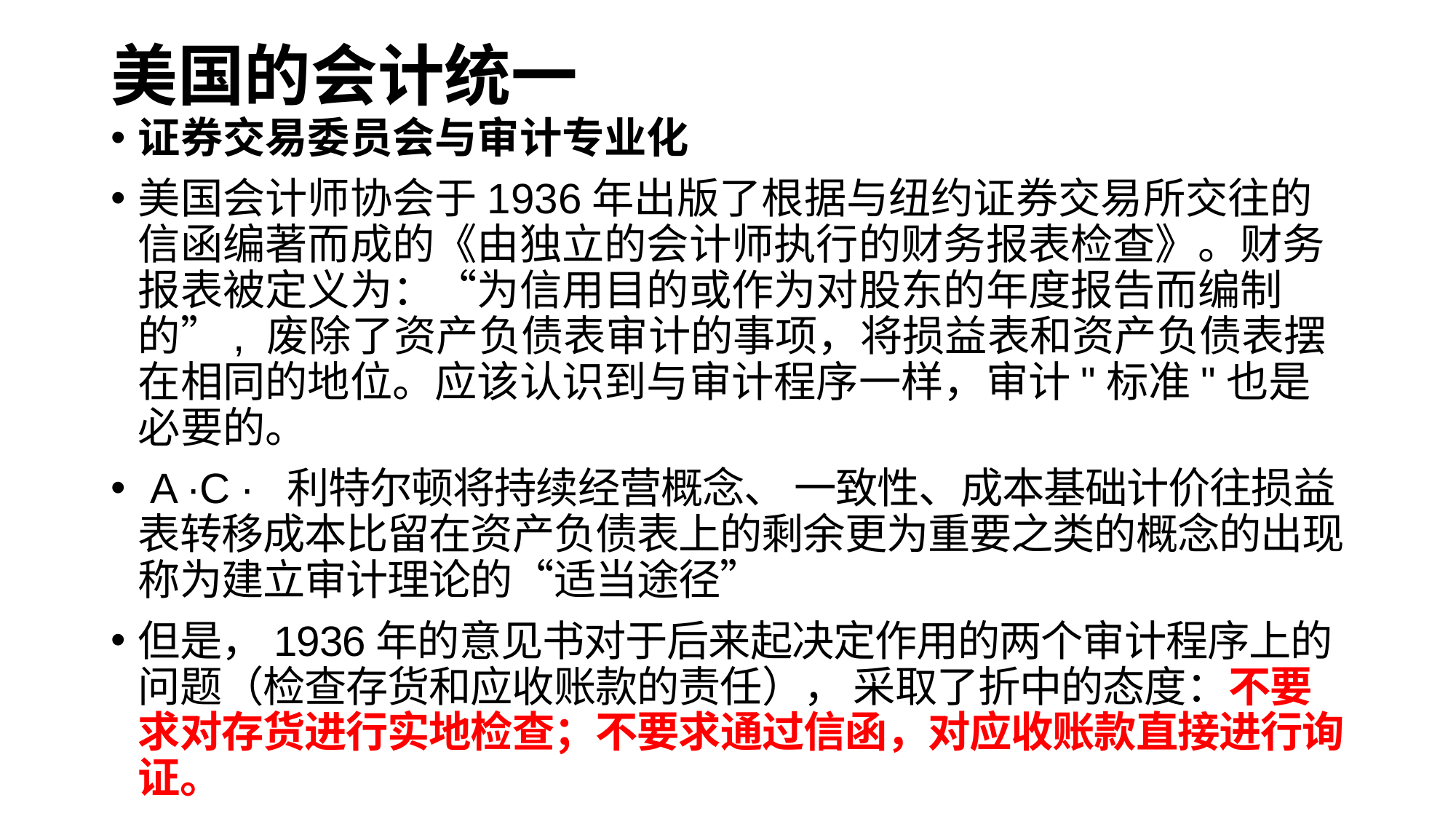

# 美国的会计统一
证券交易委员会与审计专业化
美国会计师协会于1936年出版了根据与纽约证券交易所交往的信函编著而成的《由独立的会计师执行的财务报表检查》。财务报表被定义为：“为信用目的或作为对股东的年度报告而编制的”, 废除了资产负债表审计的事项，将损益表和资产负债表摆在相同的地位。应该认识到与审计程序一样，审计"标准"也是必要的。
 A ·C ·  利特尔顿将持续经营概念、 一致性、成本基础计价往损益表转移成本比留在资产负债表上的剩余更为重要之类的概念的出现称为建立审计理论的“适当途径”
但是，1936年的意见书对于后来起决定作用的两个审计程序上的问题（检查存货和应收账款的责任）， 采取了折中的态度：不要求对存货进行实地检查；不要求通过信函，对应收账款直接进行询证。